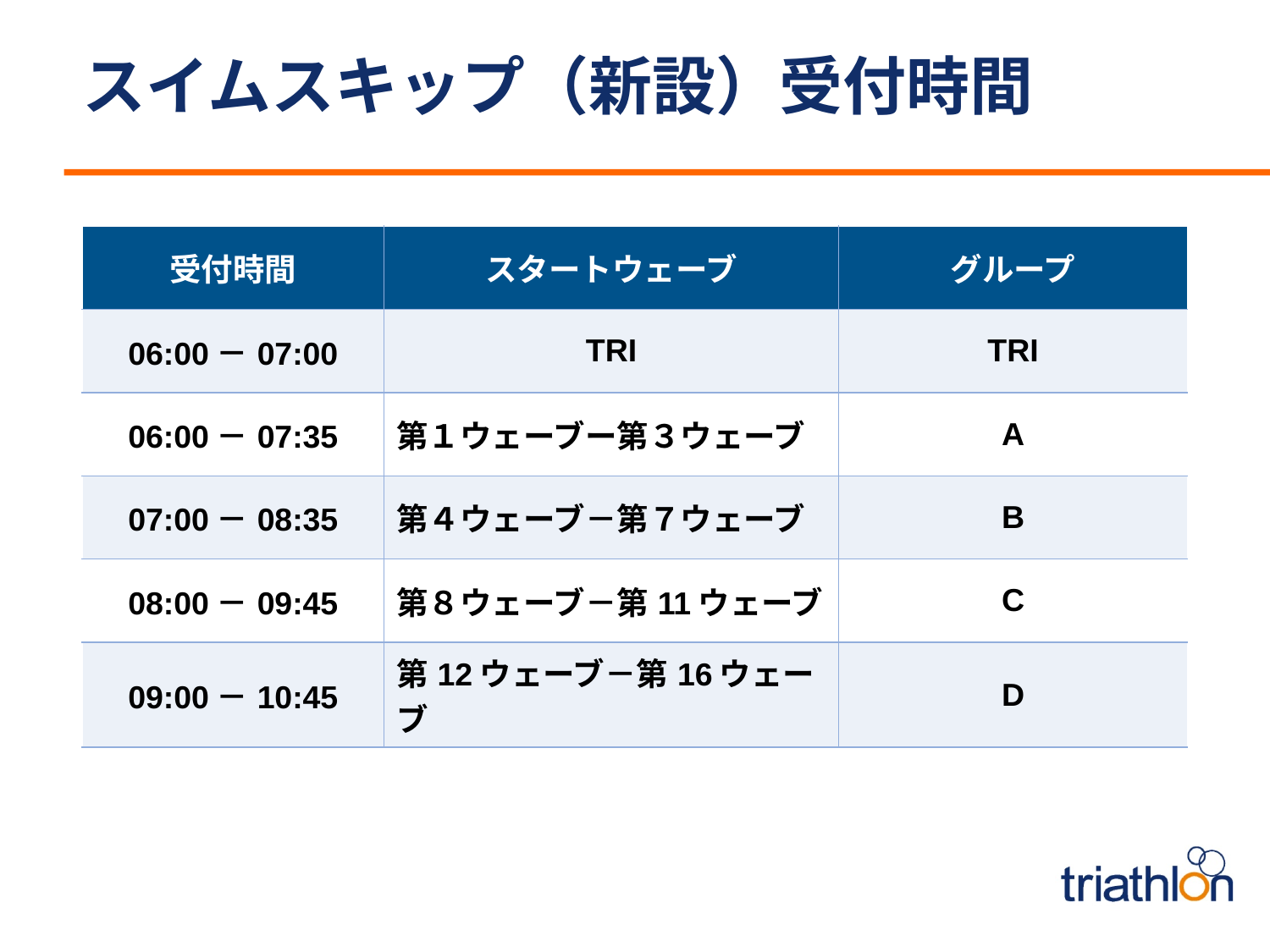

# スイムスキップ（新設）受付時間
| 受付時間 | スタートウェーブ | グループ |
| --- | --- | --- |
| 06:00－07:00 | TRI | TRI |
| 06:00－07:35 | 第１ウェーブー第３ウェーブ | A |
| 07:00－08:35 | 第４ウェーブ－第７ウェーブ | B |
| 08:00－09:45 | 第８ウェーブ－第11ウェーブ | C |
| 09:00－10:45 | 第12ウェーブ－第16ウェーブ | D |